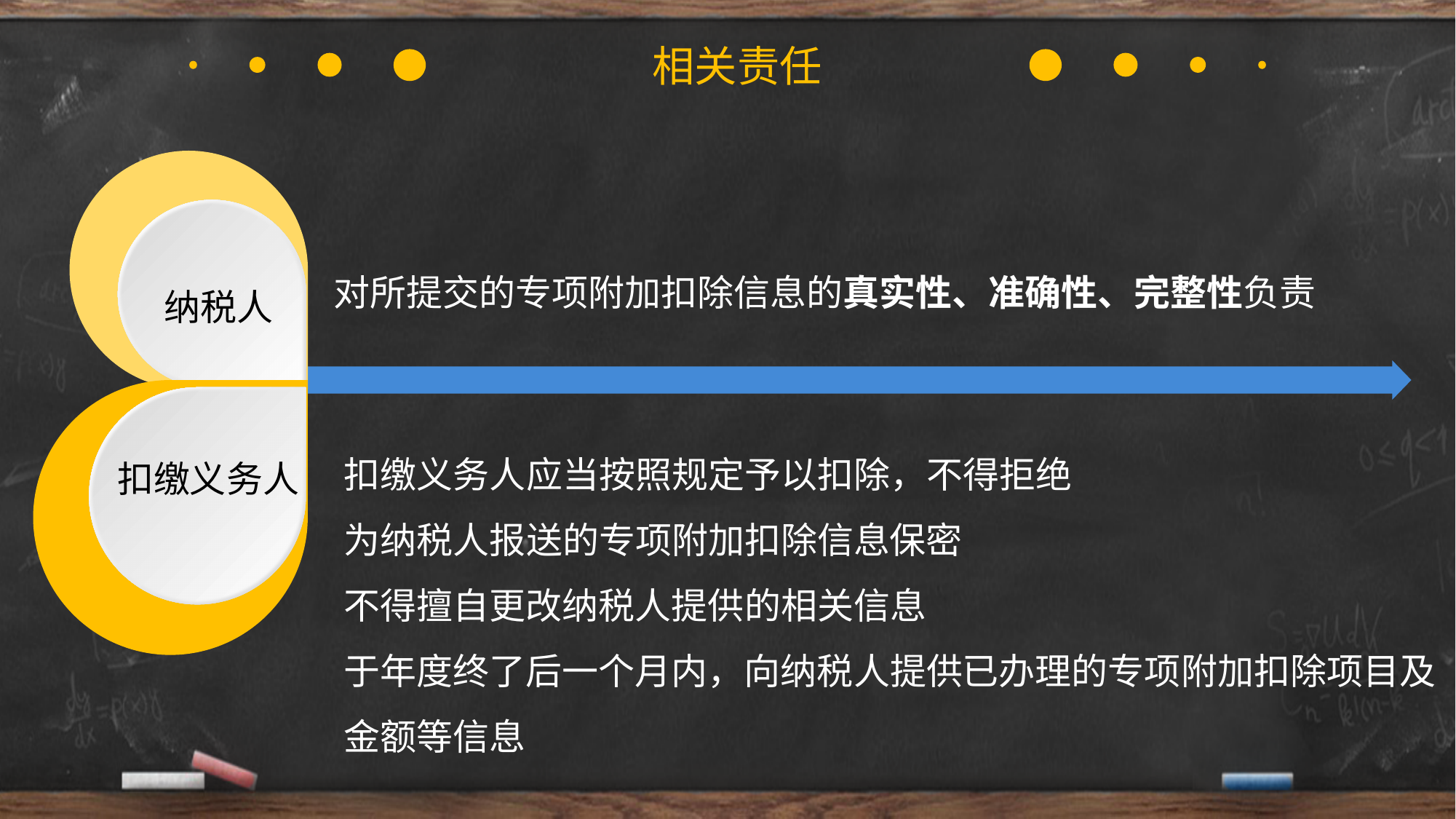

相关责任

对所提交的专项附加扣除信息的真实性、准确性、完整性负责
纳税人

扣缴义务人应当按照规定予以扣除，不得拒绝
为纳税人报送的专项附加扣除信息保密
不得擅自更改纳税人提供的相关信息
于年度终了后一个月内，向纳税人提供已办理的专项附加扣除项目及金额等信息
扣缴义务人